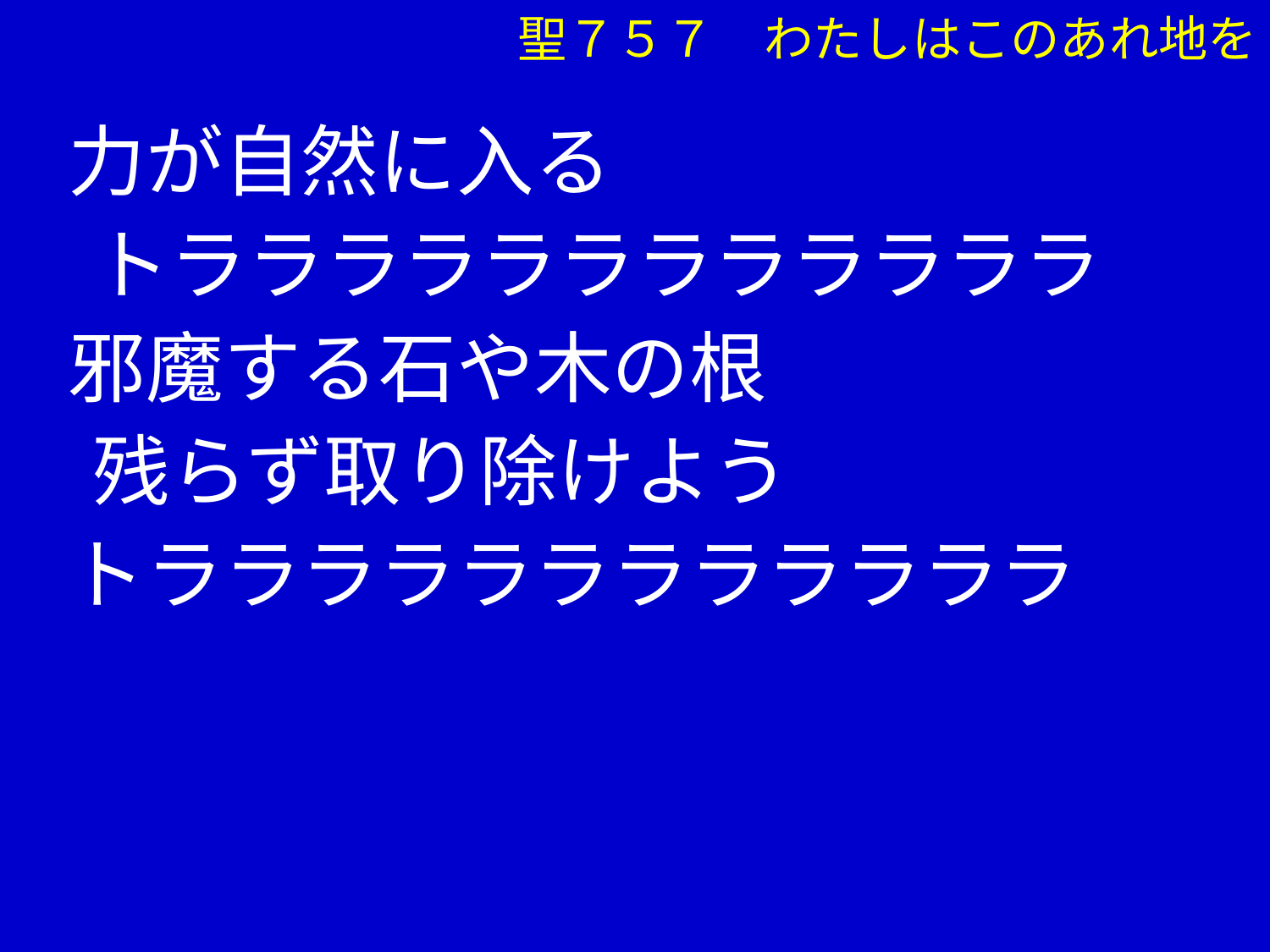

聖７５７　わたしはこのあれ地を
   力が自然に入る
　 トララララララララララララ
   邪魔する石や木の根
　 残らず取り除けよう
   トララララララララララララ